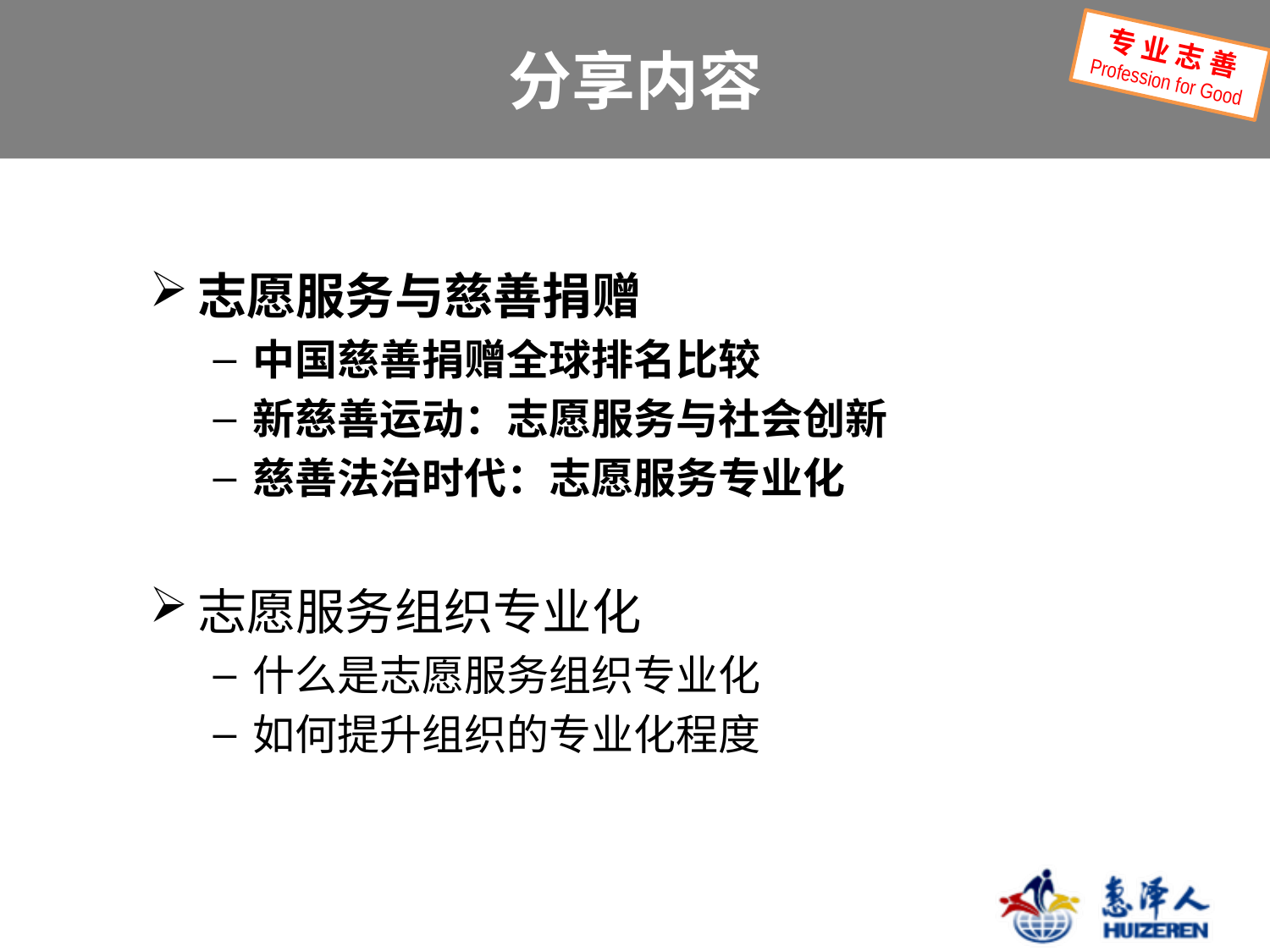

# 分享内容
专 业 志 善
Profession for Good

志愿服务与慈善捐赠
中国慈善捐赠全球排名比较
新慈善运动：志愿服务与社会创新
慈善法治时代：志愿服务专业化

志愿服务组织专业化
什么是志愿服务组织专业化
如何提升组织的专业化程度